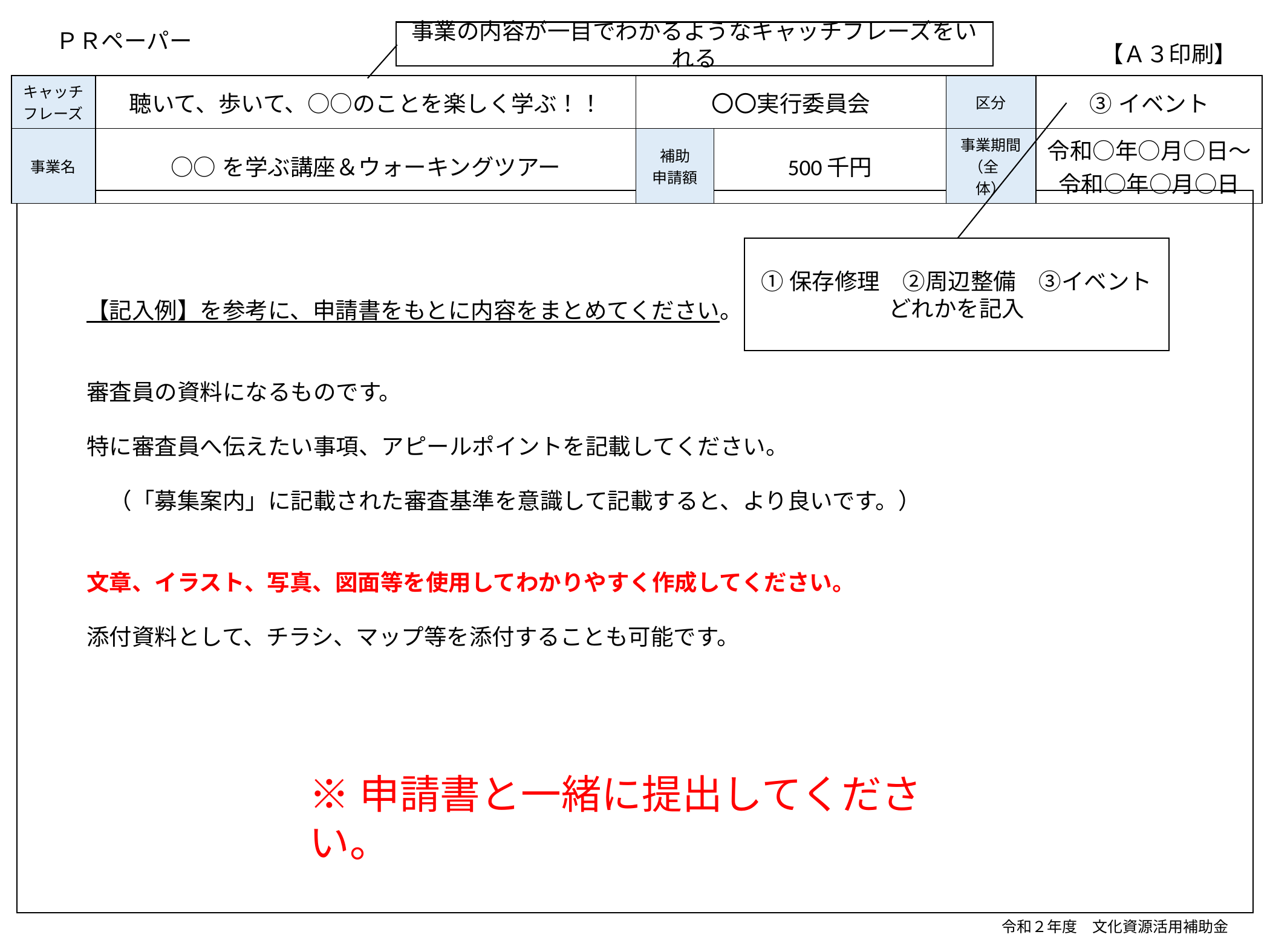

事業の内容が一目でわかるようなキャッチフレーズをいれる
ＰＲペーパー
【Ａ３印刷】
| キャッチフレーズ | 聴いて、歩いて、○○のことを楽しく学ぶ！！ | 〇〇実行委員会 |  | 区分 | ③イベント |
| --- | --- | --- | --- | --- | --- |
| 事業名 | ○○を学ぶ講座＆ウォーキングツアー | 補助 申請額 | 500千円 | 事業期間 （全　体） | 令和○年○月○日～令和○年○月○日 |

➀保存修理　②周辺整備　③イベント
どれかを記入
【記入例】を参考に、申請書をもとに内容をまとめてください。

審査員の資料になるものです。

特に審査員へ伝えたい事項、アピールポイントを記載してください。

　（「募集案内」に記載された審査基準を意識して記載すると、より良いです。）

文章、イラスト、写真、図面等を使用してわかりやすく作成してください。

添付資料として、チラシ、マップ等を添付することも可能です。

※申請書と一緒に提出してください。
令和２年度　文化資源活用補助金